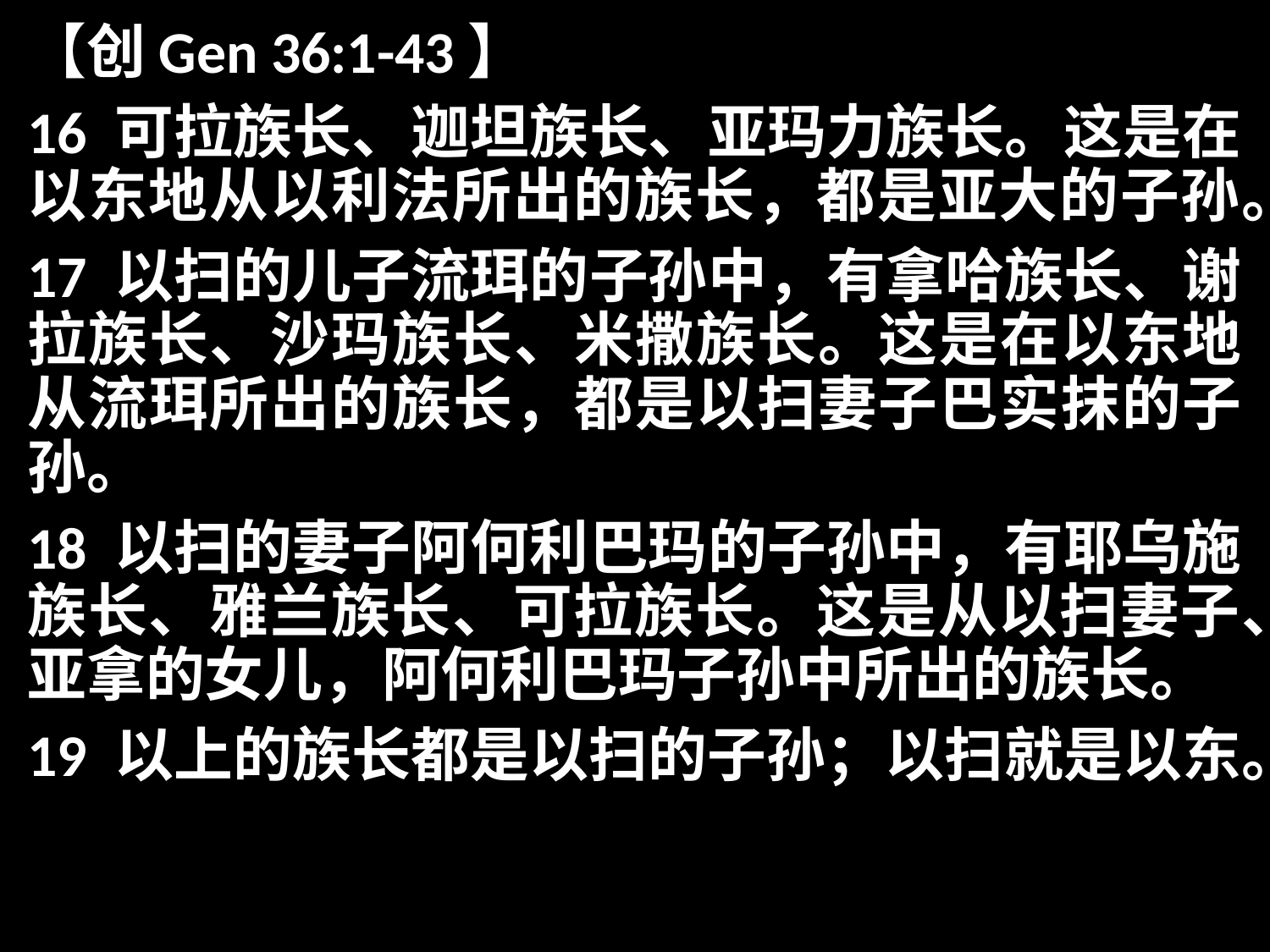

【创Gen 36:1-43】
16 可拉族长、迦坦族长、亚玛力族长。这是在以东地从以利法所出的族长，都是亚大的子孙。
17 以扫的儿子流珥的子孙中，有拿哈族长、谢拉族长、沙玛族长、米撒族长。这是在以东地从流珥所出的族长，都是以扫妻子巴实抹的子孙。
18 以扫的妻子阿何利巴玛的子孙中，有耶乌施族长、雅兰族长、可拉族长。这是从以扫妻子、亚拿的女儿，阿何利巴玛子孙中所出的族长。
19 以上的族长都是以扫的子孙；以扫就是以东。